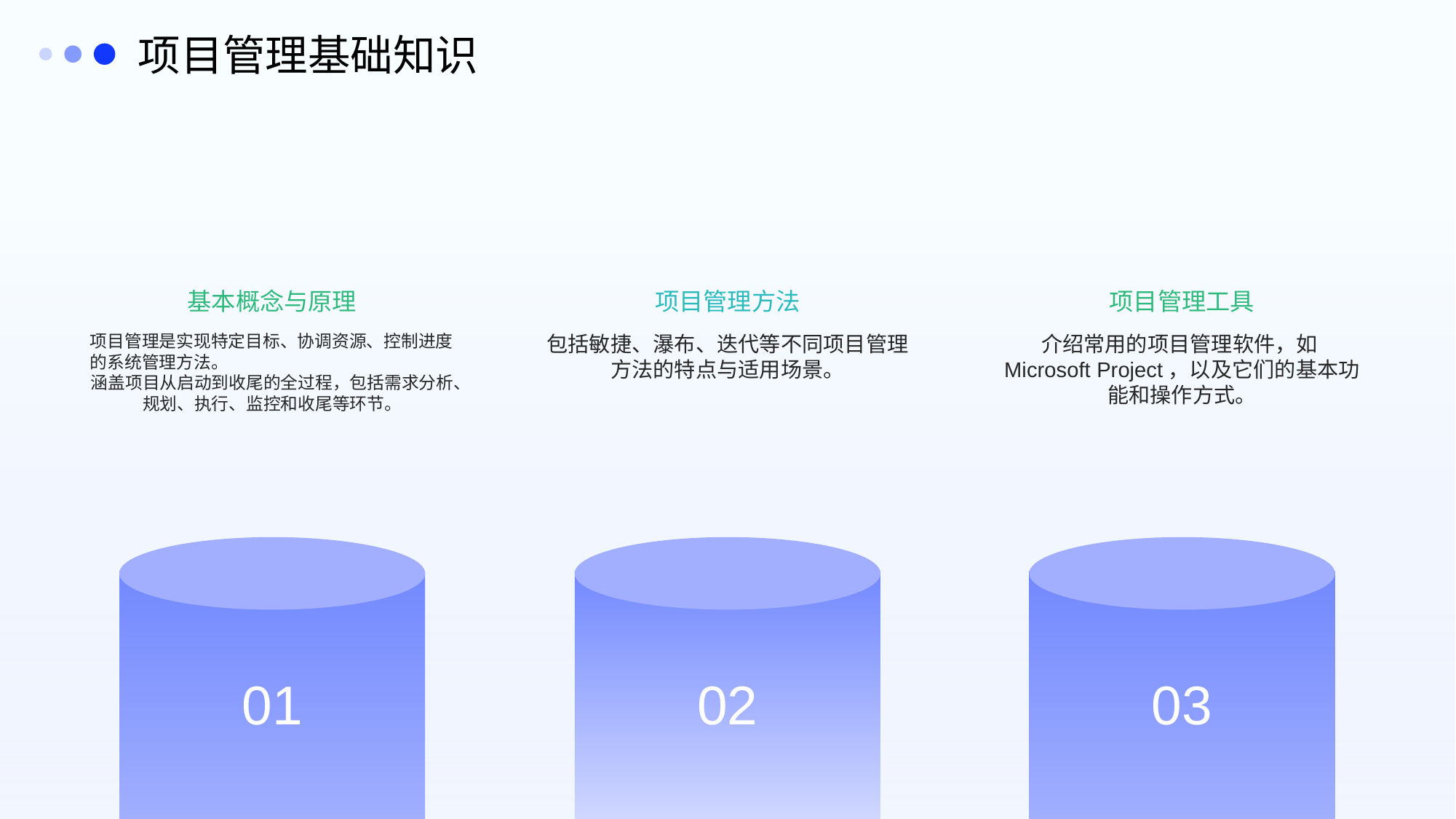

项目管理基础知识

基本概念与原理
项目管理方法
项目管理工具
项目管理是实现特定目标、协调资源、控制进度的系统管理方法。
涵盖项目从启动到收尾的全过程，包括需求分析、规划、执行、监控和收尾等环节。
包括敏捷、瀑布、迭代等不同项目管理方法的特点与适用场景。
介绍常用的项目管理软件，如Microsoft Project，以及它们的基本功能和操作方式。

01
02
03